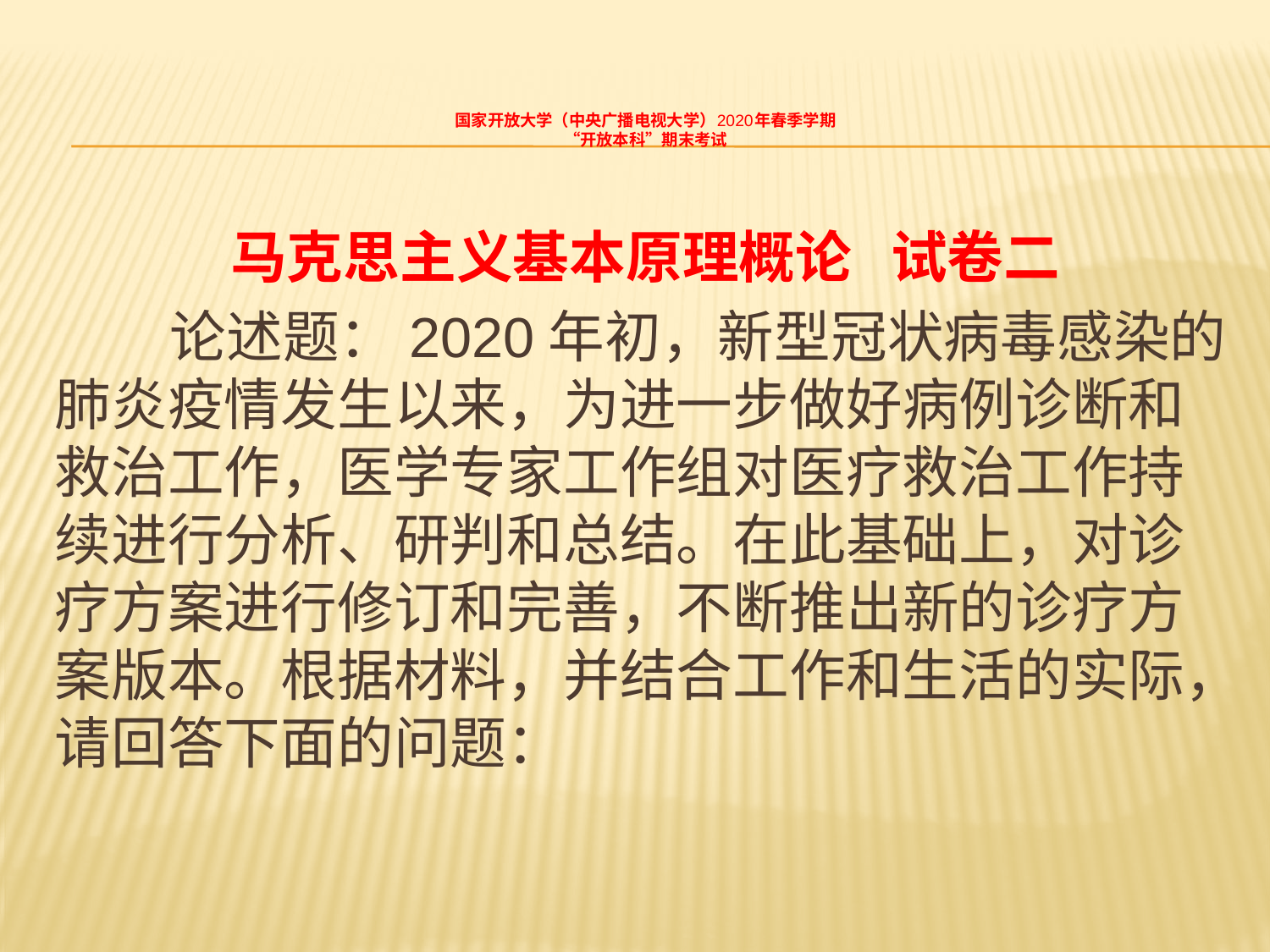

# 国家开放大学（中央广播电视大学）2020年春季学期 “开放本科”期末考试
马克思主义基本原理概论   试卷二
        论述题：2020年初，新型冠状病毒感染的肺炎疫情发生以来，为进一步做好病例诊断和救治工作，医学专家工作组对医疗救治工作持续进行分析、研判和总结。在此基础上，对诊疗方案进行修订和完善，不断推出新的诊疗方案版本。根据材料，并结合工作和生活的实际，请回答下面的问题：